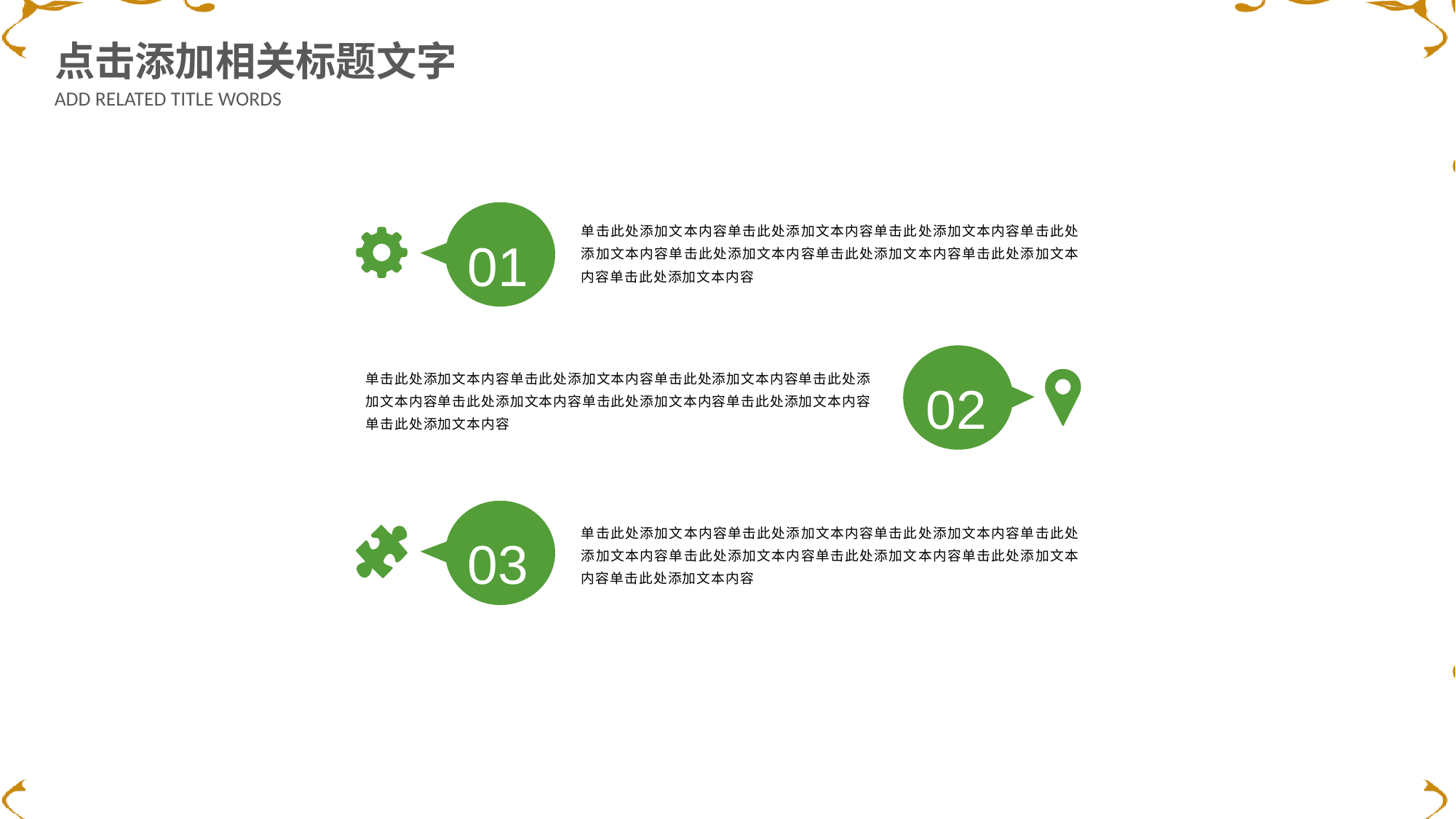

点击添加相关标题文字
ADD RELATED TITLE WORDS
01

单击此处添加文本内容单击此处添加文本内容单击此处添加文本内容单击此处添加文本内容单击此处添加文本内容单击此处添加文本内容单击此处添加文本内容单击此处添加文本内容

02

单击此处添加文本内容单击此处添加文本内容单击此处添加文本内容单击此处添加文本内容单击此处添加文本内容单击此处添加文本内容单击此处添加文本内容单击此处添加文本内容

03

单击此处添加文本内容单击此处添加文本内容单击此处添加文本内容单击此处添加文本内容单击此处添加文本内容单击此处添加文本内容单击此处添加文本内容单击此处添加文本内容